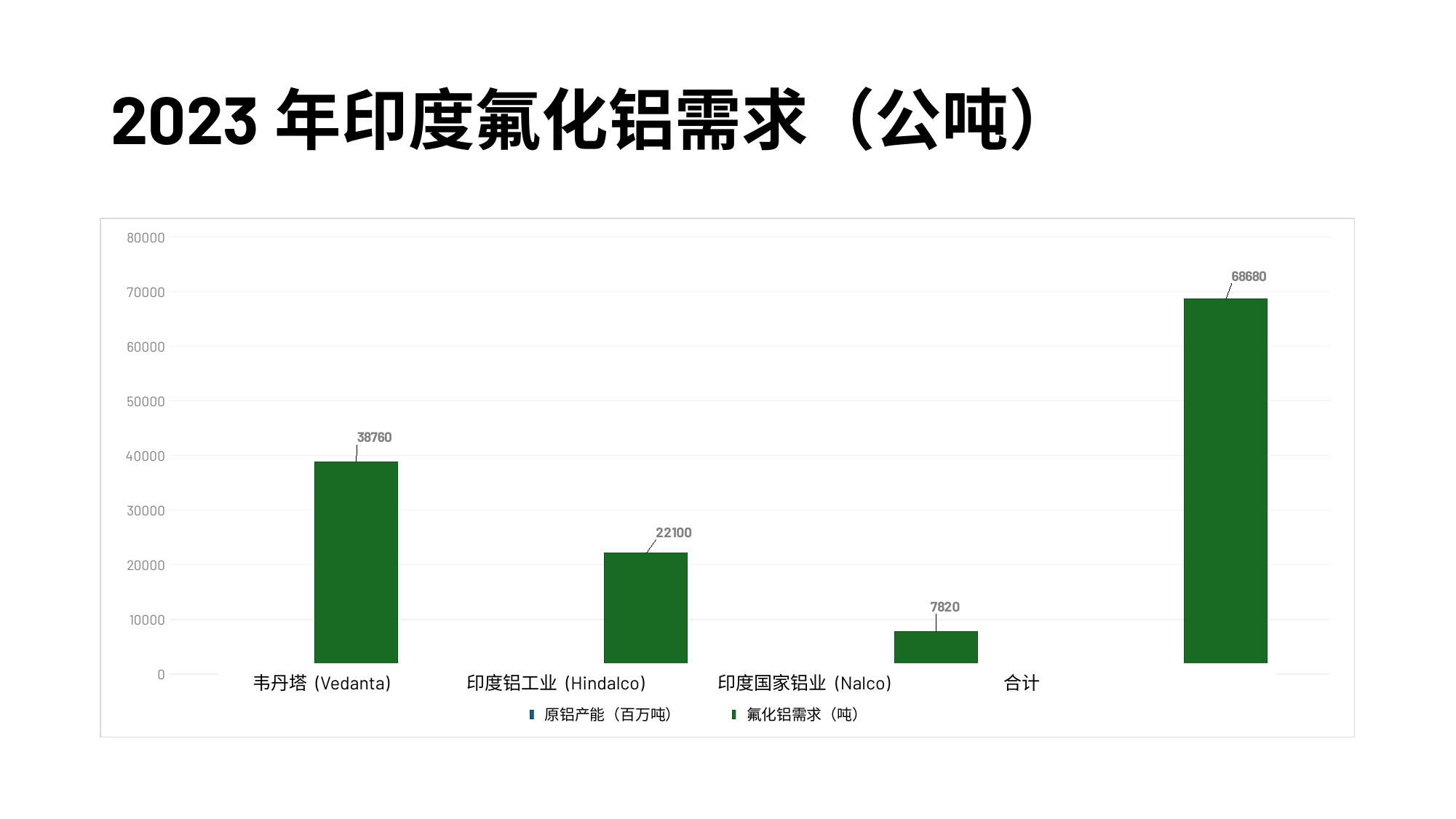

# 2023年印度氟化铝需求（公吨）

[unsupported chart]

    韦丹塔 (Vedanta)                    印度铝工业 (Hindalco)                   印度国家铝业 (Nalco)                              合计
原铝产能（百万吨）
氟化铝需求（吨）